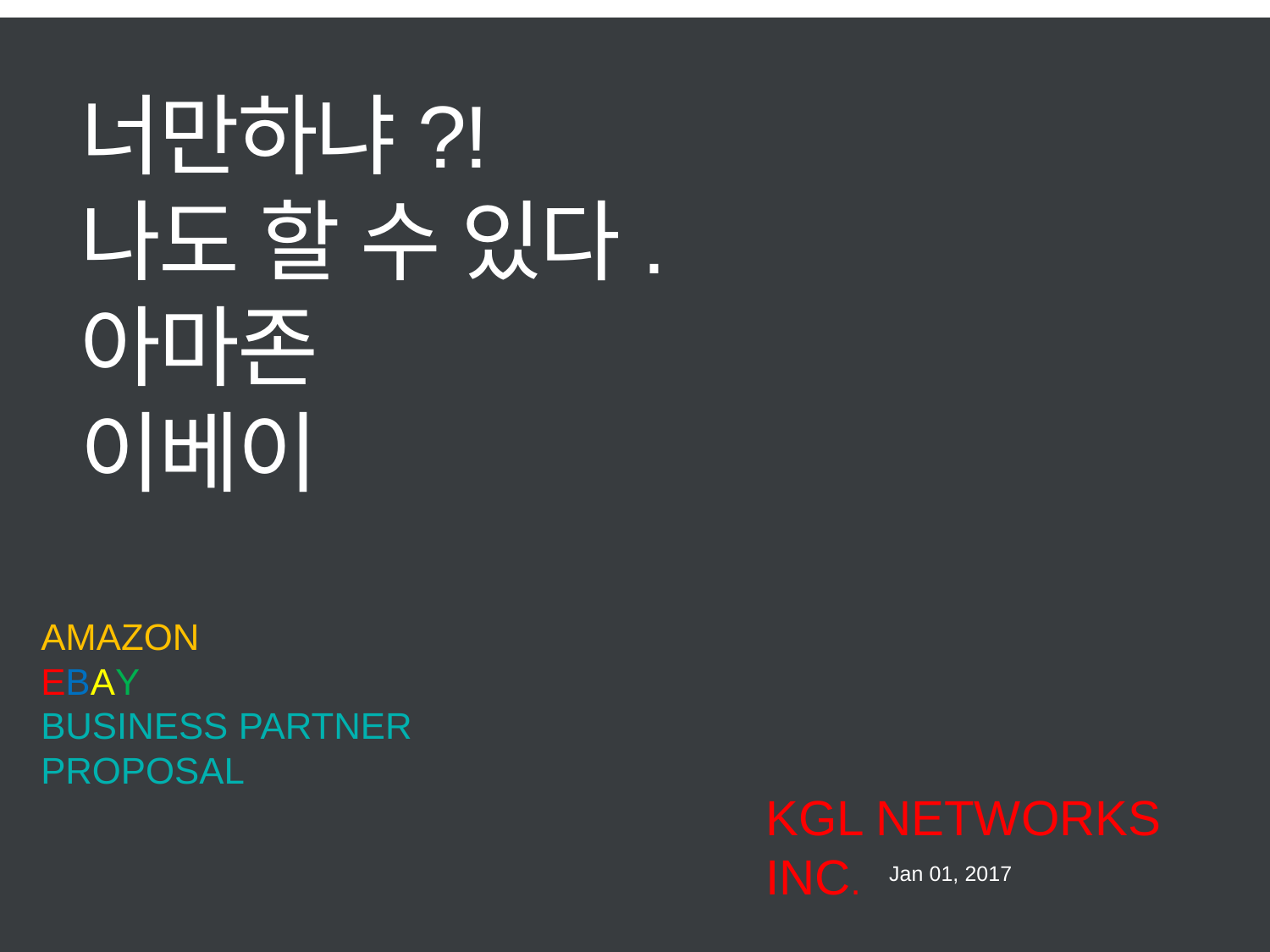

너만하냐?!
나도 할 수 있다.
아마존
이베이
AMAZON
EBAY
BUSINESS PARTNER
PROPOSAL
KGL NETWORKS INC.
Jan 01, 2017
1